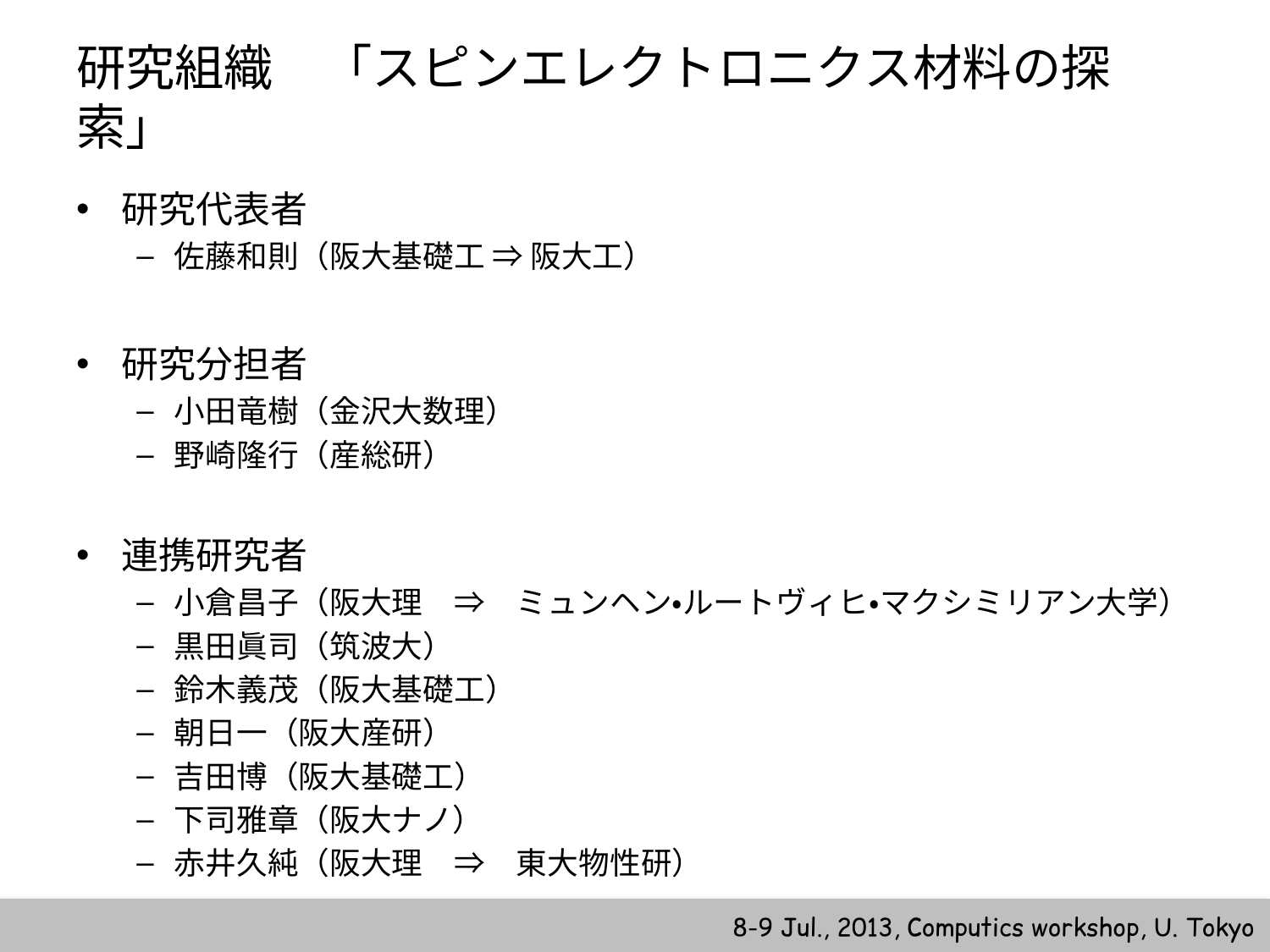

# 研究組織　「スピンエレクトロニクス材料の探索」
研究代表者
佐藤和則（阪大基礎工 ⇒ 阪大工）

研究分担者
小田竜樹（金沢大数理）
野崎隆行（産総研）

連携研究者
小倉昌子（阪大理　⇒　ミュンヘン・ルートヴィヒ・マクシミリアン大学）
黒田眞司（筑波大）
鈴木義茂（阪大基礎工）
朝日一（阪大産研）
吉田博（阪大基礎工）
下司雅章（阪大ナノ）
赤井久純（阪大理　⇒　東大物性研）